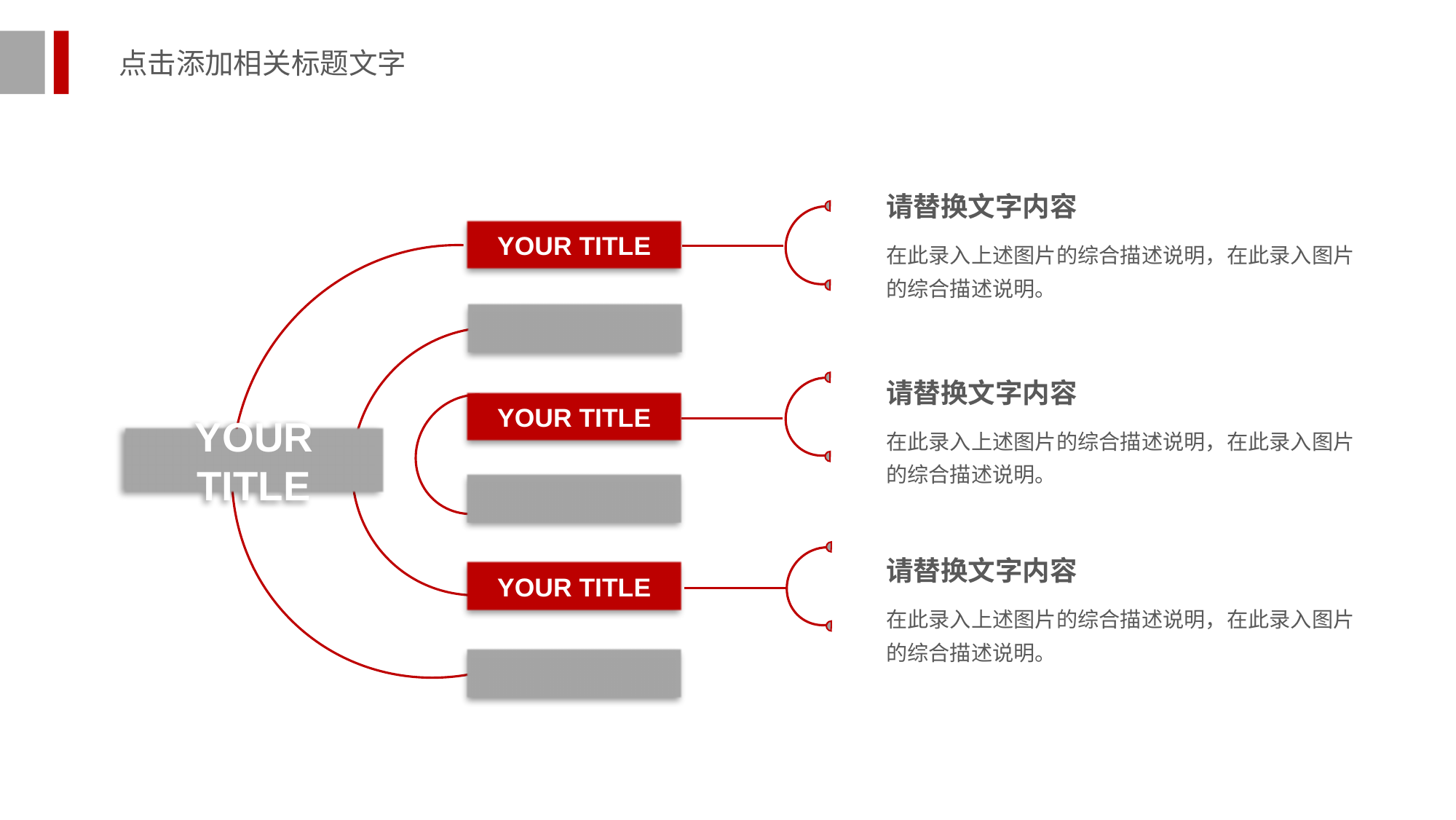

点击添加相关标题文字
请替换文字内容

YOUR TITLE

YOUR TITLE

YOUR TITLE

在此录入上述图片的综合描述说明，在此录入图片的综合描述说明。

请替换文字内容

在此录入上述图片的综合描述说明，在此录入图片的综合描述说明。
YOUR TITLE
请替换文字内容

在此录入上述图片的综合描述说明，在此录入图片的综合描述说明。